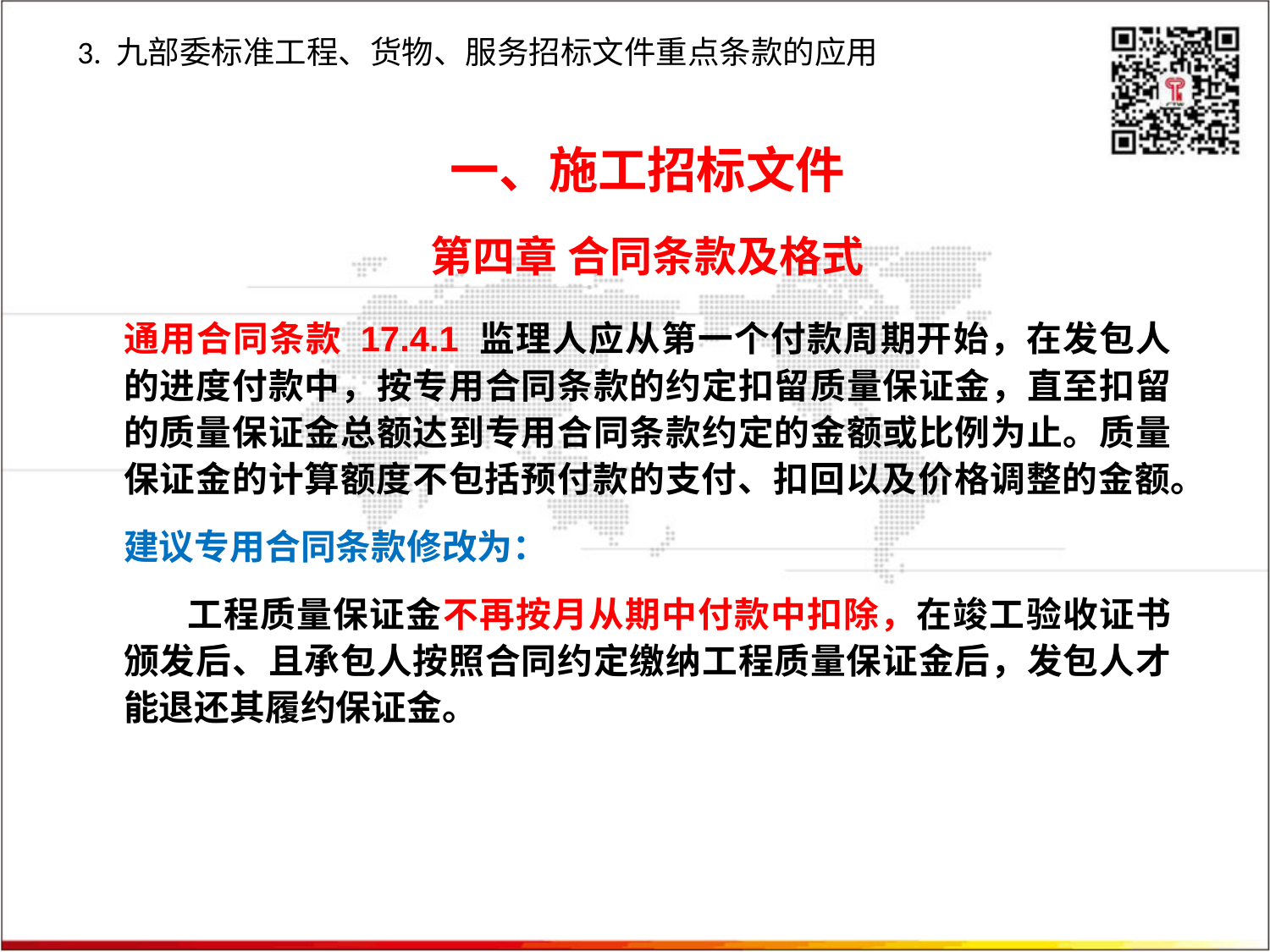

3. 九部委标准工程、货物、服务招标文件重点条款的应用
一、施工招标文件
第四章 合同条款及格式
通用合同条款 17.4.1 监理人应从第一个付款周期开始，在发包人的进度付款中，按专用合同条款的约定扣留质量保证金，直至扣留的质量保证金总额达到专用合同条款约定的金额或比例为止。质量保证金的计算额度不包括预付款的支付、扣回以及价格调整的金额。
建议专用合同条款修改为：
工程质量保证金不再按月从期中付款中扣除，在竣工验收证书颁发后、且承包人按照合同约定缴纳工程质量保证金后，发包人才能退还其履约保证金。